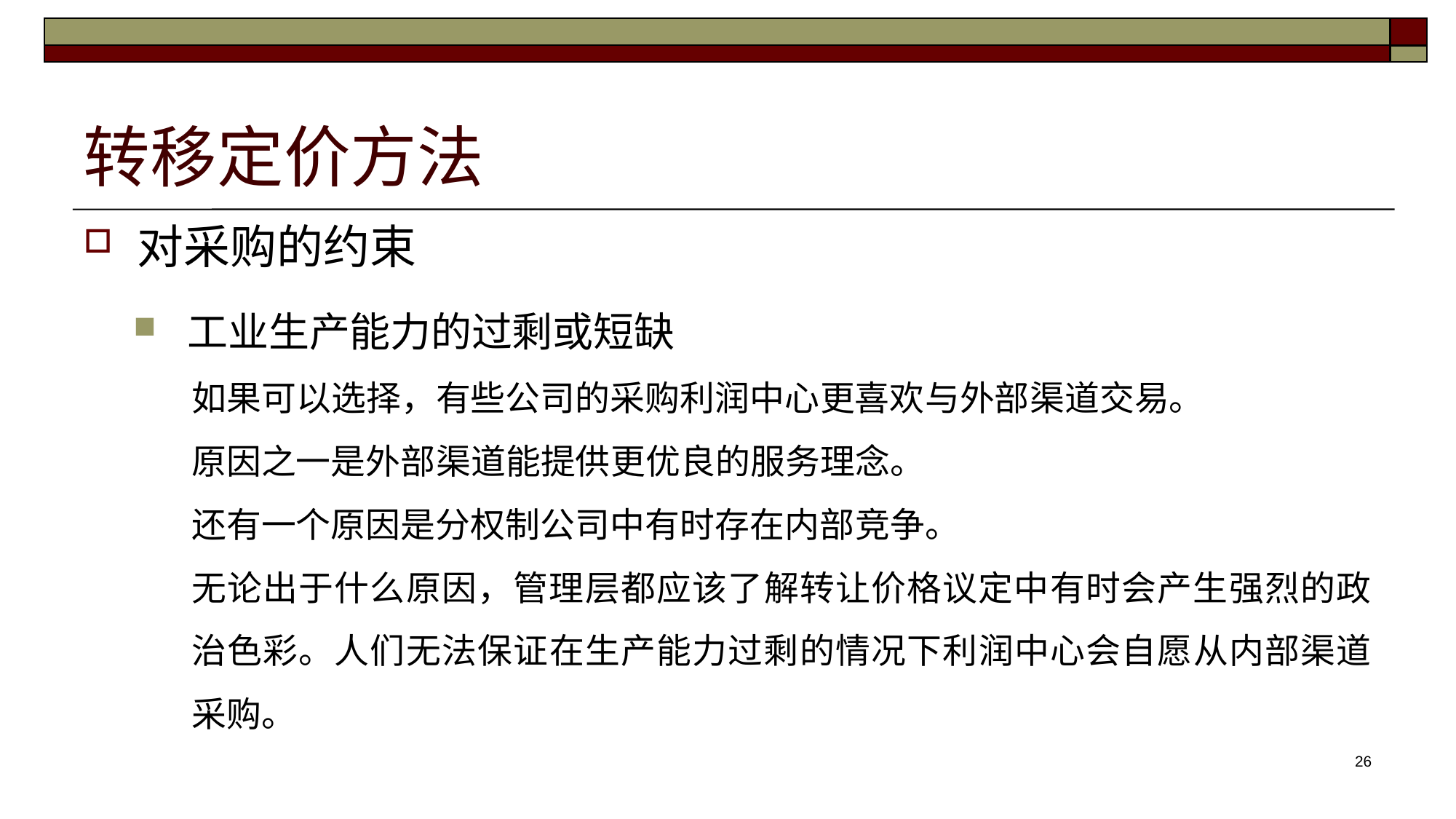

# 转移定价方法
对采购的约束
工业生产能力的过剩或短缺
如果可以选择，有些公司的采购利润中心更喜欢与外部渠道交易。
原因之一是外部渠道能提供更优良的服务理念。
还有一个原因是分权制公司中有时存在内部竞争。
无论出于什么原因，管理层都应该了解转让价格议定中有时会产生强烈的政治色彩。人们无法保证在生产能力过剩的情况下利润中心会自愿从内部渠道采购。

26